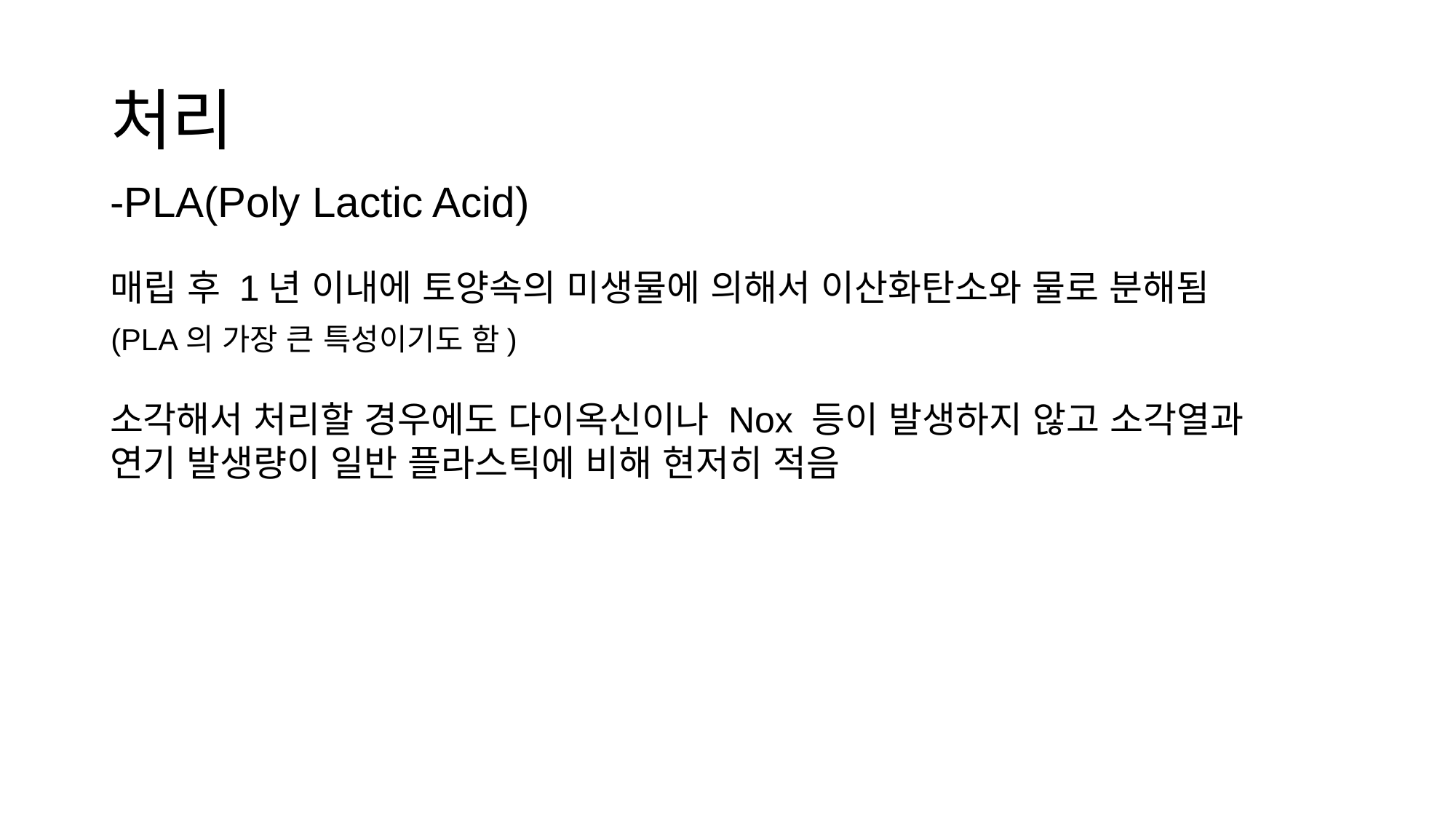

# 처리
-PLA(Poly Lactic Acid)
매립 후 1년 이내에 토양속의 미생물에 의해서 이산화탄소와 물로 분해됨
(PLA의 가장 큰 특성이기도 함)
소각해서 처리할 경우에도 다이옥신이나 Nox 등이 발생하지 않고 소각열과 연기 발생량이 일반 플라스틱에 비해 현저히 적음